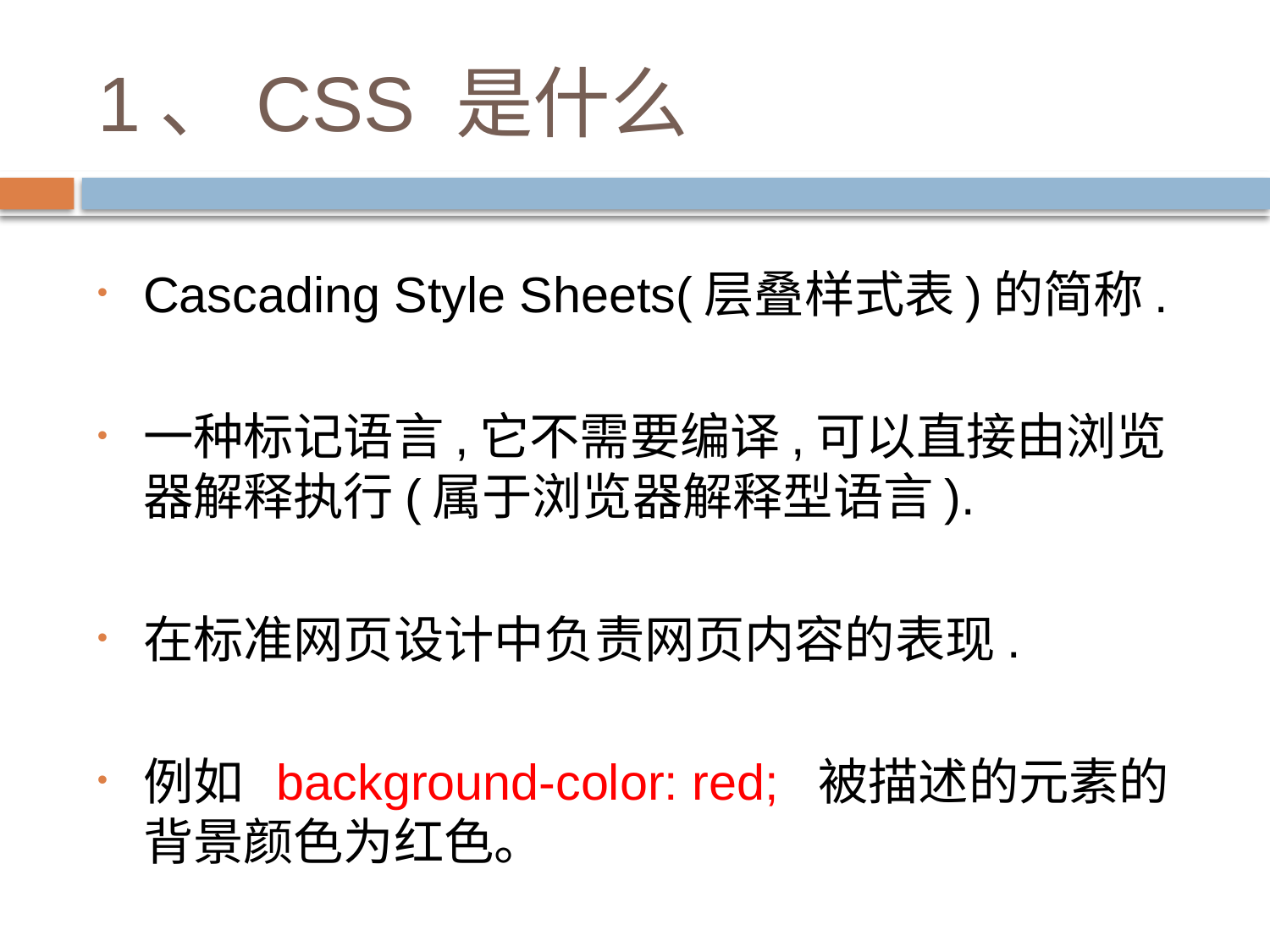

# 1、CSS 是什么
Cascading Style Sheets(层叠样式表)的简称.

一种标记语言,它不需要编译,可以直接由浏览器解释执行(属于浏览器解释型语言).

在标准网页设计中负责网页内容的表现.

例如  background-color: red;  被描述的元素的背景颜色为红色。